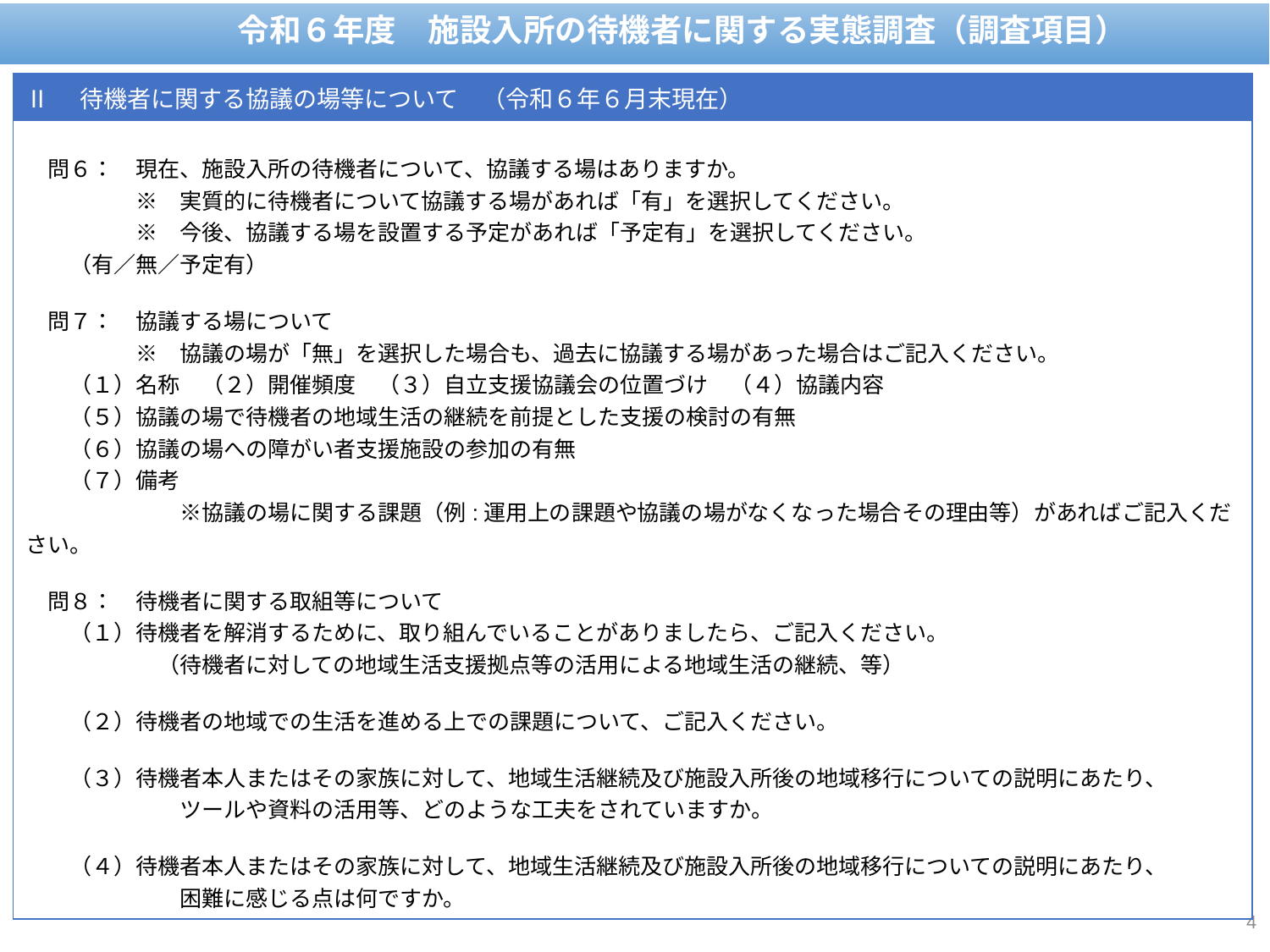

令和６年度　施設入所の待機者に関する実態調査（調査項目）
| Ⅱ　待機者に関する協議の場等について　（令和６年６月末現在） |
| --- |
| 問６：　現在、施設入所の待機者について、協議する場はありますか。 　　　　　※　実質的に待機者について協議する場があれば「有」を選択してください。 　　　　　※　今後、協議する場を設置する予定があれば「予定有」を選択してください。 　　（有／無／予定有） 　問７：　協議する場について 　　　　　※　協議の場が「無」を選択した場合も、過去に協議する場があった場合はご記入ください。 　　（１）名称　（２）開催頻度　（３）自立支援協議会の位置づけ　（４）協議内容　 　　（５）協議の場で待機者の地域生活の継続を前提とした支援の検討の有無 　　（６）協議の場への障がい者支援施設の参加の有無　 　　（７）備考　 　　　　　　　※協議の場に関する課題（例:運用上の課題や協議の場がなくなった場合その理由等）があればご記入ください。 　問８：　待機者に関する取組等について 　　（１）待機者を解消するために、取り組んでいることがありましたら、ご記入ください。 　　　　　　（待機者に対しての地域生活支援拠点等の活用による地域生活の継続、等） 　　（２）待機者の地域での生活を進める上での課題について、ご記入ください。 　　（３）待機者本人またはその家族に対して、地域生活継続及び施設入所後の地域移行についての説明にあたり、 　　　　　　　ツールや資料の活用等、どのような工夫をされていますか。 　　（４）待機者本人またはその家族に対して、地域生活継続及び施設入所後の地域移行についての説明にあたり、 　　　　　　　困難に感じる点は何ですか。 |
4